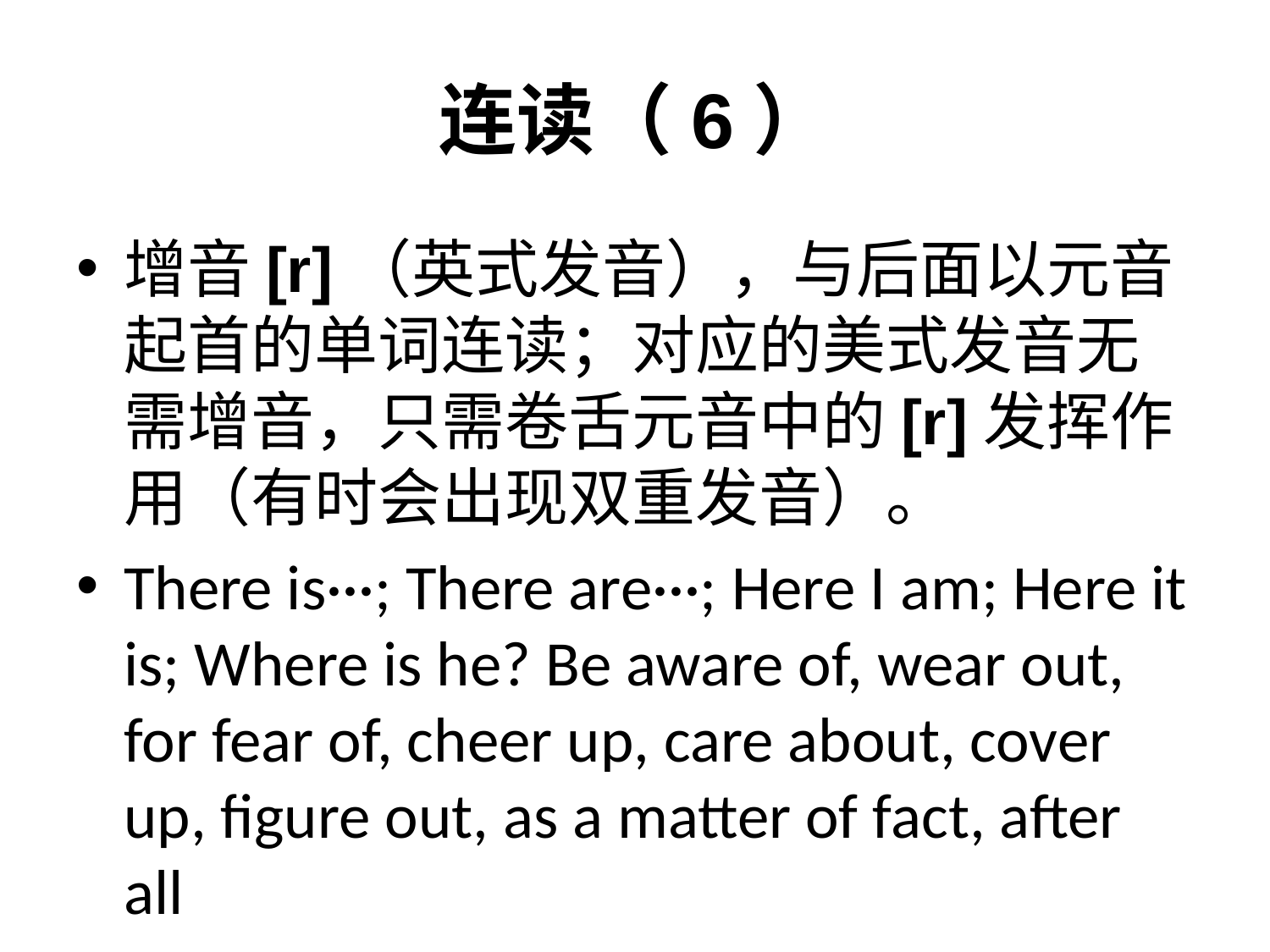

# 连读（6）
增音[r]（英式发音），与后面以元音起首的单词连读；对应的美式发音无需增音，只需卷舌元音中的[r]发挥作用（有时会出现双重发音）。
There is···; There are···; Here I am; Here it is; Where is he? Be aware of, wear out, for fear of, cheer up, care about, cover up, figure out, as a matter of fact, after all